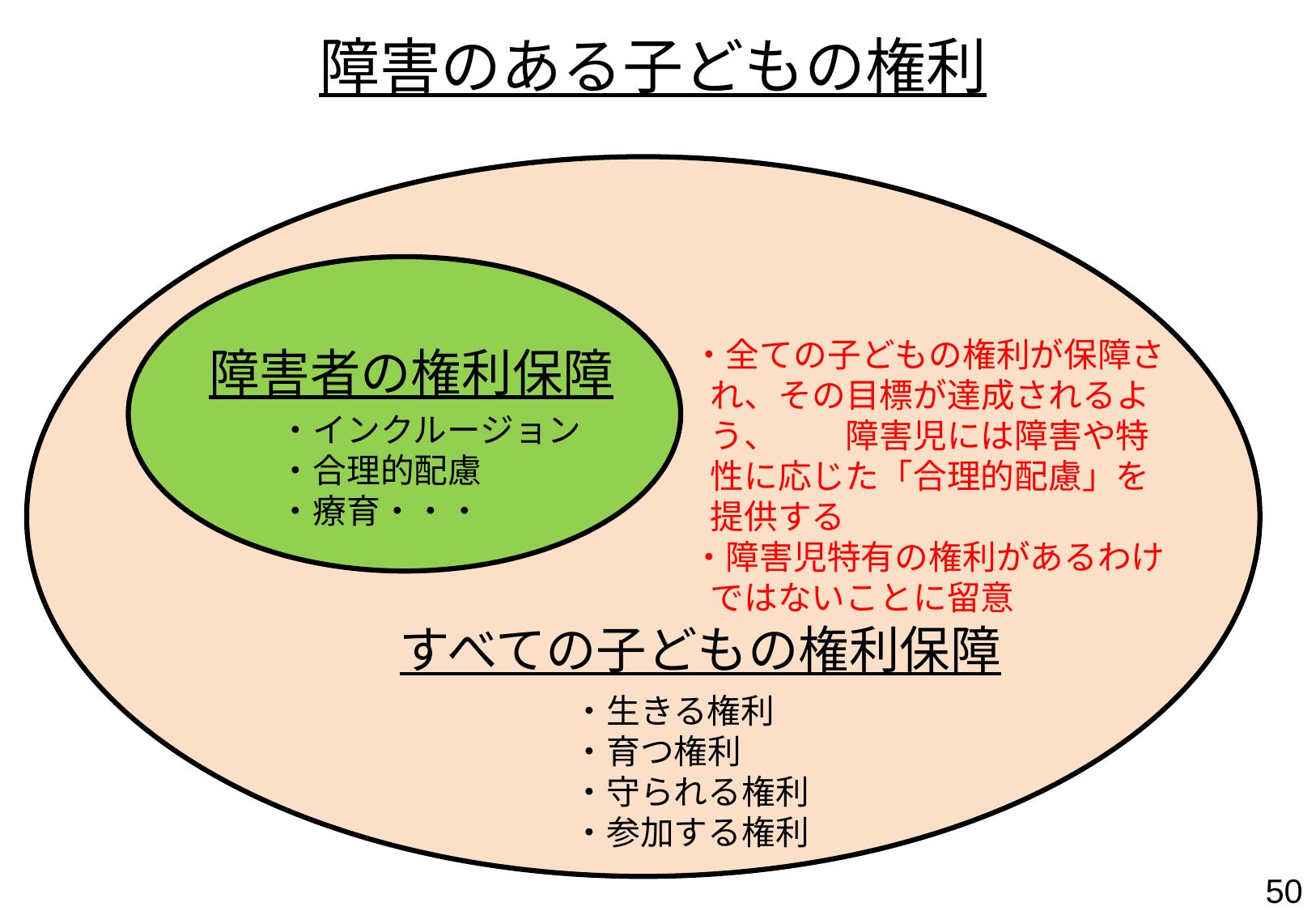

# 障害のある子どもの権利

・全ての子どもの権利が保障され、その目標が達成されるよう、　　障害児には障害や特性に応じた「合理的配慮」を提供する
・障害児特有の権利があるわけではないことに留意
障害者の権利保障
・インクルージョン
・合理的配慮
・療育・・・
すべての子どもの権利保障
・生きる権利
・育つ権利
・守られる権利
・参加する権利
50